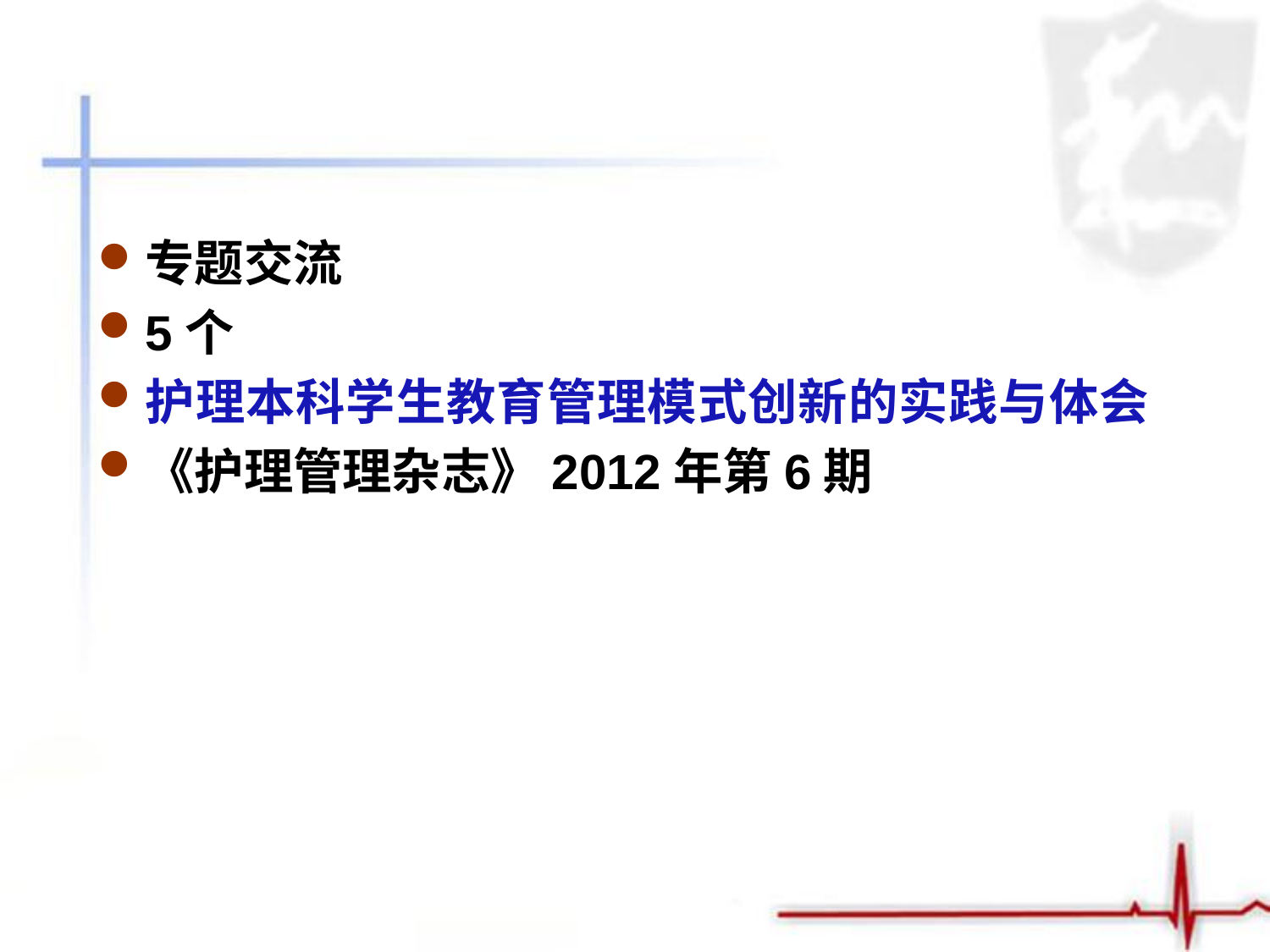

专题交流
5个
护理本科学生教育管理模式创新的实践与体会
《护理管理杂志》2012年第6期